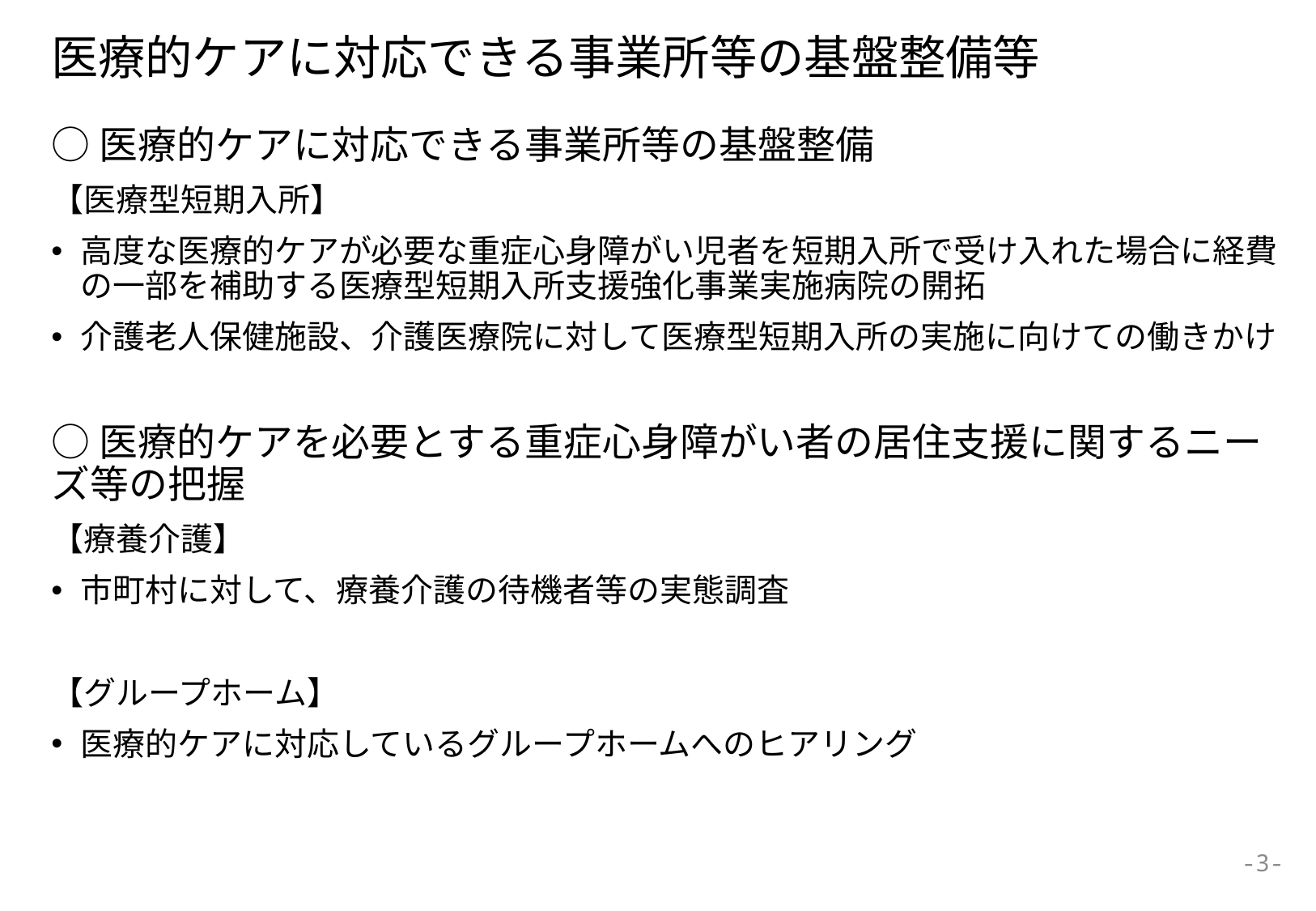

医療的ケアに対応できる事業所等の基盤整備等
○医療的ケアに対応できる事業所等の基盤整備
【医療型短期入所】
高度な医療的ケアが必要な重症心身障がい児者を短期入所で受け入れた場合に経費の一部を補助する医療型短期入所支援強化事業実施病院の開拓
介護老人保健施設、介護医療院に対して医療型短期入所の実施に向けての働きかけ

○医療的ケアを必要とする重症心身障がい者の居住支援に関するニーズ等の把握
【療養介護】
市町村に対して、療養介護の待機者等の実態調査

【グループホーム】
医療的ケアに対応しているグループホームへのヒアリング
-3-